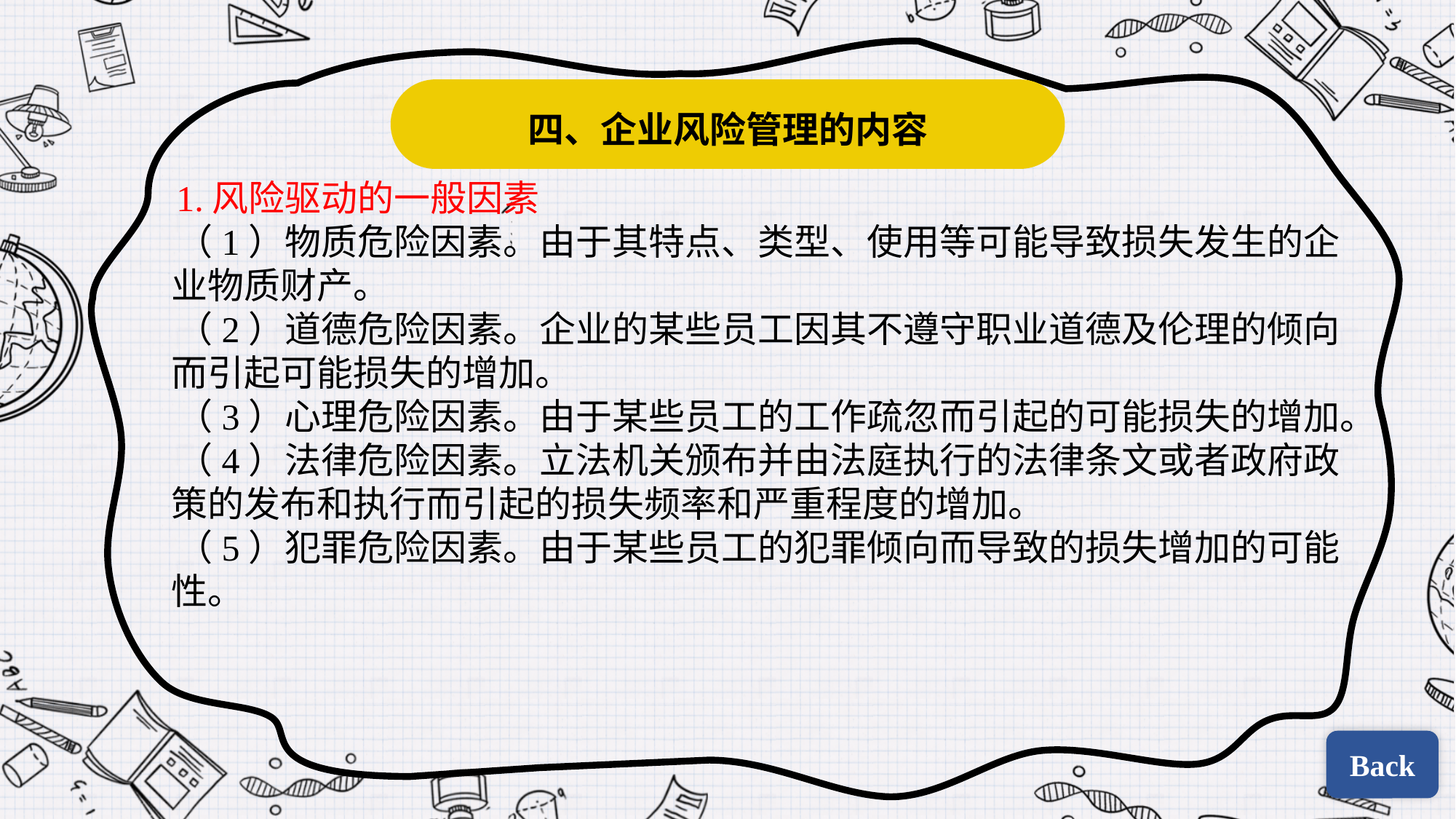

四、企业风险管理的内容
1.风险驱动的一般因素
（1）物质危险因素。由于其特点、类型、使用等可能导致损失发生的企业物质财产。
（2）道德危险因素。企业的某些员工因其不遵守职业道德及伦理的倾向而引起可能损失的增加。
（3）心理危险因素。由于某些员工的工作疏忽而引起的可能损失的增加。
（4）法律危险因素。立法机关颁布并由法庭执行的法律条文或者政府政策的发布和执行而引起的损失频率和严重程度的增加。
（5）犯罪危险因素。由于某些员工的犯罪倾向而导致的损失增加的可能性。

Back